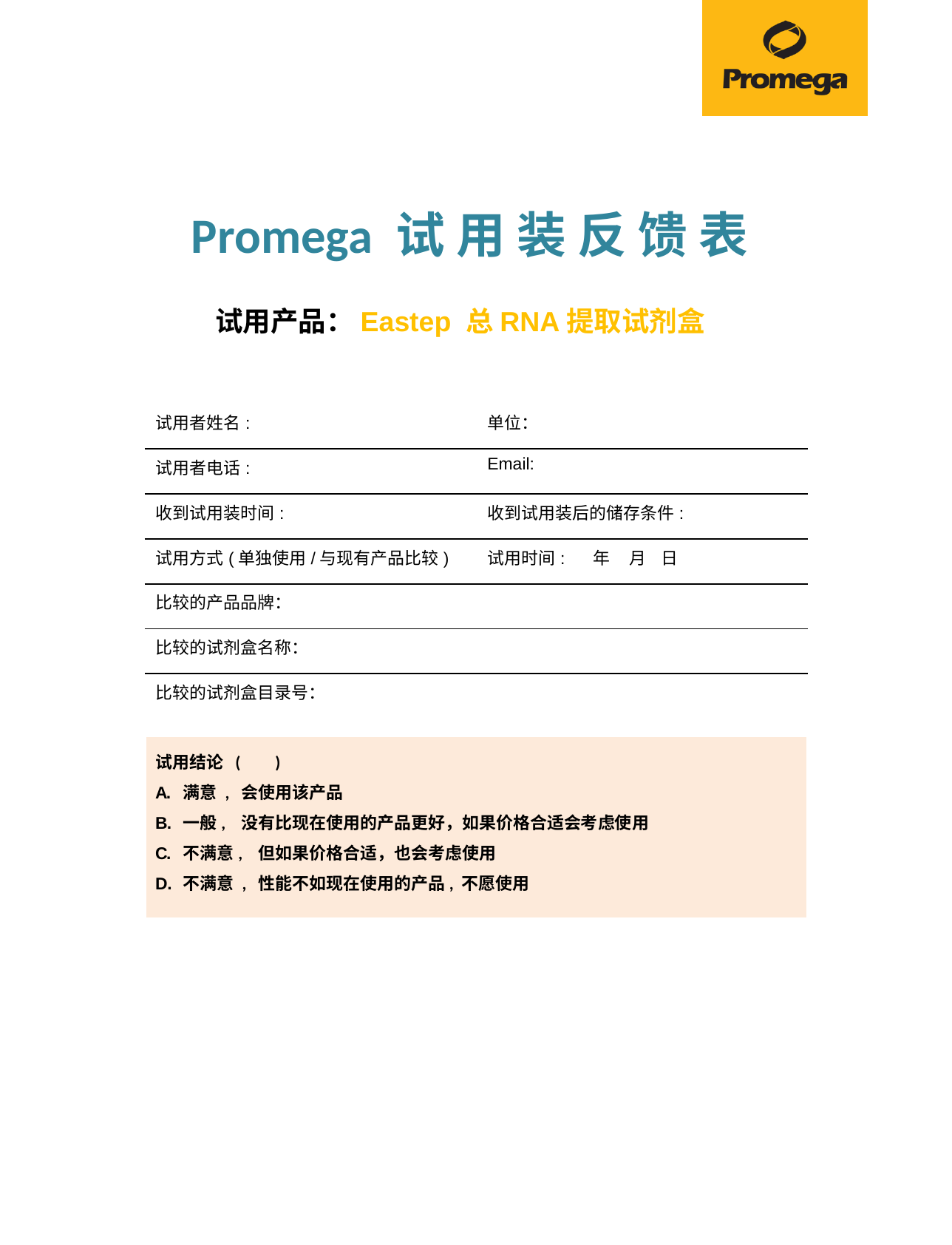

# Promega 试 用 装 反 馈 表
试用产品：Eastep 总RNA提取试剂盒
| 试用者姓名: | 单位： |
| --- | --- |
| 试用者电话: | Email: |
| 收到试用装时间: | 收到试用装后的储存条件: |
| 试用方式(单独使用/与现有产品比较) | 试用时间: 年 月 日 |
| 比较的产品品牌： |  |
| 比较的试剂盒名称： |  |
| 比较的试剂盒目录号： |  |
试用结论  (         )
满意 ,  会使用该产品
一般,   没有比现在使用的产品更好，如果价格合适会考虑使用
不满意,   但如果价格合适，也会考虑使用
不满意 ,  性能不如现在使用的产品, 不愿使用